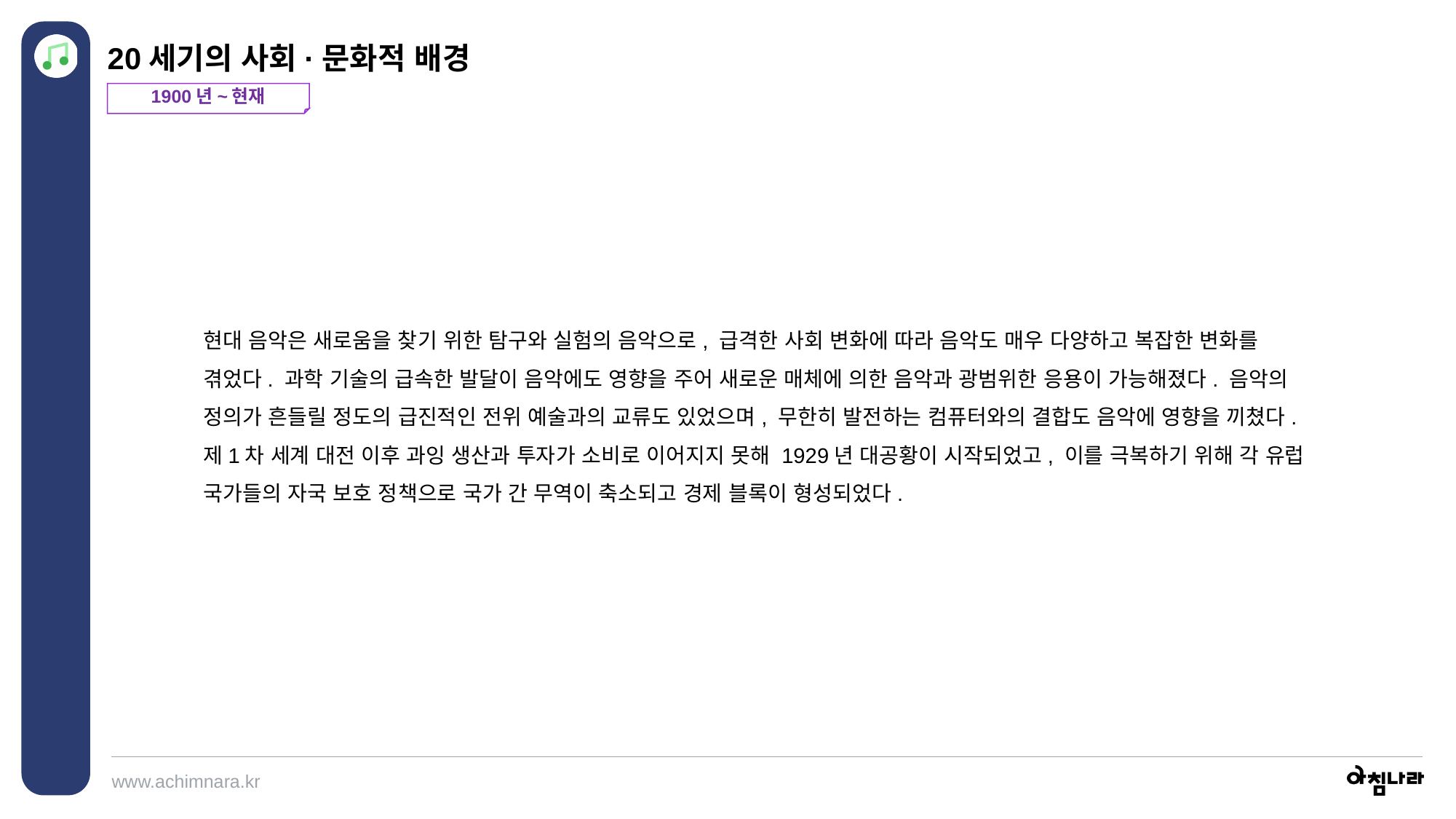

20세기의 사회·문화적 배경
1900년~현재
현대 음악은 새로움을 찾기 위한 탐구와 실험의 음악으로, 급격한 사회 변화에 따라 음악도 매우 다양하고 복잡한 변화를 겪었다. 과학 기술의 급속한 발달이 음악에도 영향을 주어 새로운 매체에 의한 음악과 광범위한 응용이 가능해졌다. 음악의 정의가 흔들릴 정도의 급진적인 전위 예술과의 교류도 있었으며, 무한히 발전하는 컴퓨터와의 결합도 음악에 영향을 끼쳤다. 제1차 세계 대전 이후 과잉 생산과 투자가 소비로 이어지지 못해 1929년 대공황이 시작되었고, 이를 극복하기 위해 각 유럽 국가들의 자국 보호 정책으로 국가 간 무역이 축소되고 경제 블록이 형성되었다.